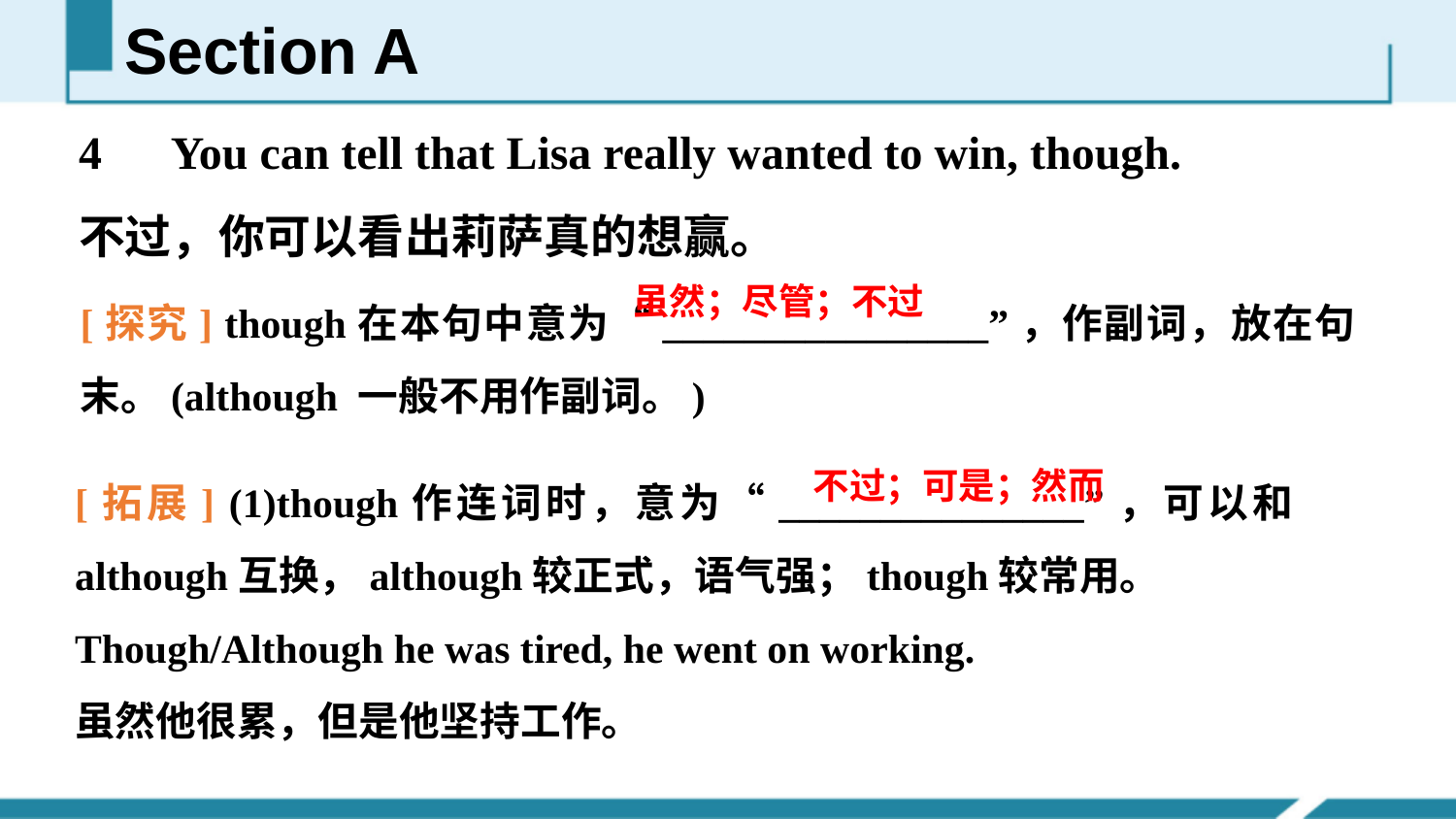

Section A
4　You can tell that Lisa really wanted to win, though.
不过，你可以看出莉萨真的想赢。
[探究] though在本句中意为“________________”，作副词，放在句末。(although 一般不用作副词。)
虽然；尽管；不过
[拓展] (1)though作连词时，意为“_______________”，可以和although互换，although较正式，语气强；though较常用。
Though/Although he was tired, he went on working.
虽然他很累，但是他坚持工作。
不过；可是；然而